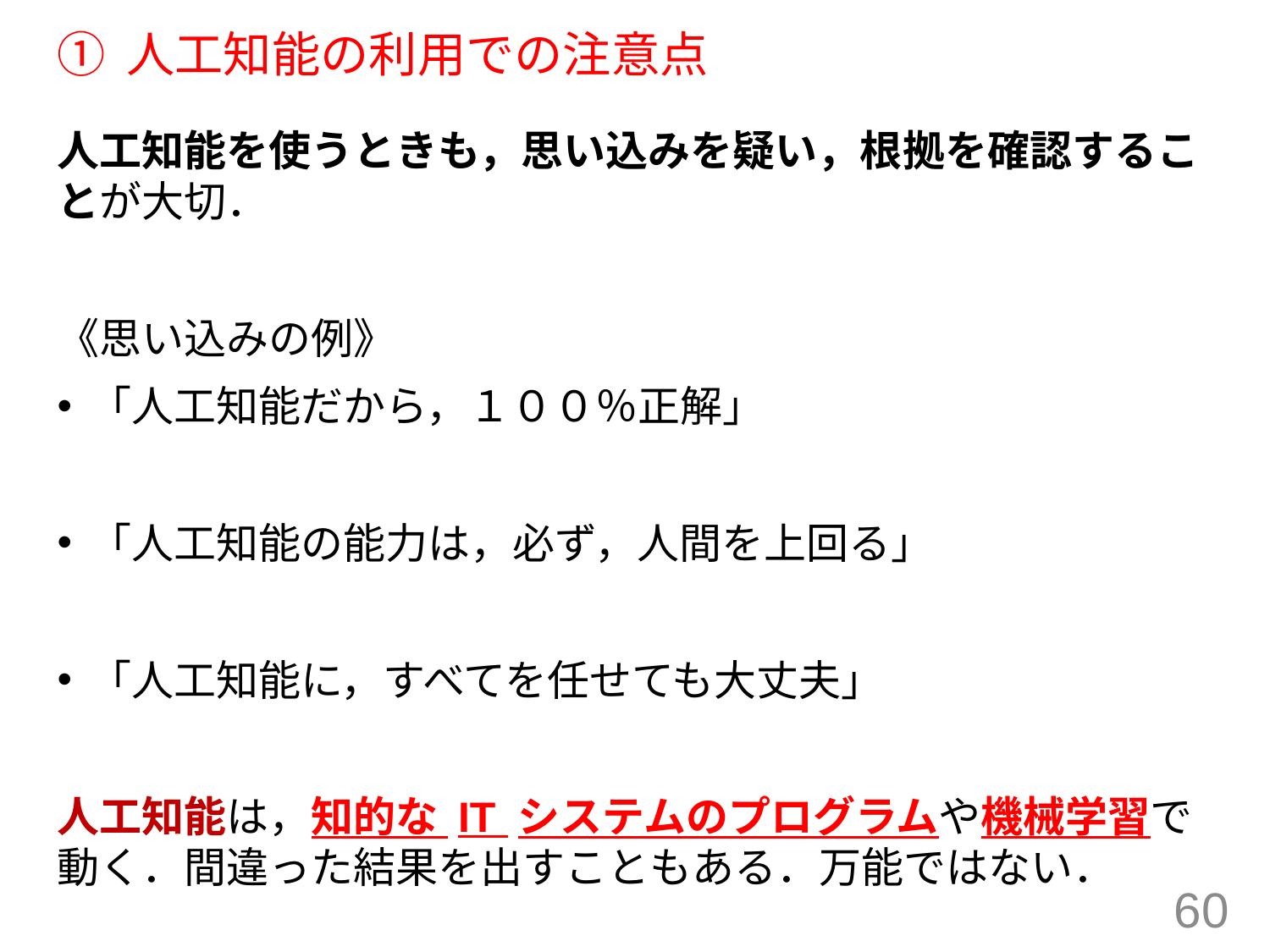

# ① 人工知能の利用での注意点
人工知能を使うときも，思い込みを疑い，根拠を確認することが大切．

《思い込みの例》
「人工知能だから，１００％正解」

「人工知能の能力は，必ず，人間を上回る」

「人工知能に，すべてを任せても大丈夫」

人工知能は，知的な IT システムのプログラムや機械学習で動く．間違った結果を出すこともある．万能ではない．

60